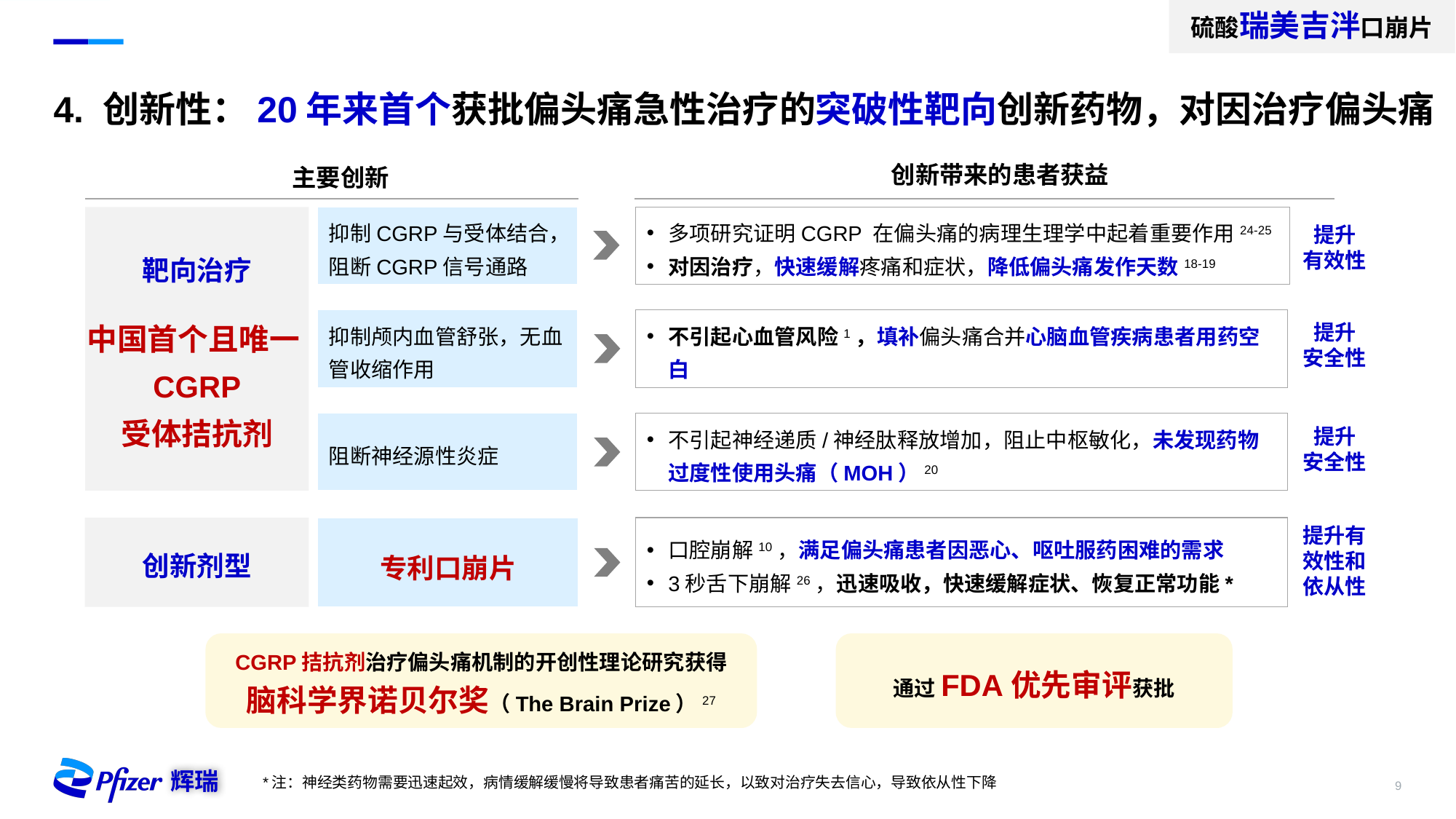

硫酸瑞美吉泮口崩片
4. 创新性：20年来首个获批偏头痛急性治疗的突破性靶向创新药物，对因治疗偏头痛
创新带来的患者获益
主要创新
靶向治疗

中国首个且唯一CGRP
受体拮抗剂
抑制CGRP与受体结合，阻断CGRP信号通路
多项研究证明CGRP 在偏头痛的病理生理学中起着重要作用24-25
对因治疗，快速缓解疼痛和症状，降低偏头痛发作天数18-19
提升
有效性

提升
安全性
抑制颅内血管舒张，无血管收缩作用
不引起心血管风险1，填补偏头痛合并心脑血管疾病患者用药空白

提升
安全性
阻断神经源性炎症
不引起神经递质/神经肽释放增加，阻止中枢敏化，未发现药物过度性使用头痛（MOH）20

提升有效性和
依从性
创新剂型
专利口崩片
口腔崩解10，满足偏头痛患者因恶心、呕吐服药困难的需求
3秒舌下崩解26，迅速吸收，快速缓解症状、恢复正常功能*

CGRP拮抗剂治疗偏头痛机制的开创性理论研究获得
脑科学界诺贝尔奖（The Brain Prize）27
通过FDA优先审评获批
*注：神经类药物需要迅速起效，病情缓解缓慢将导致患者痛苦的延长，以致对治疗失去信心，导致依从性下降